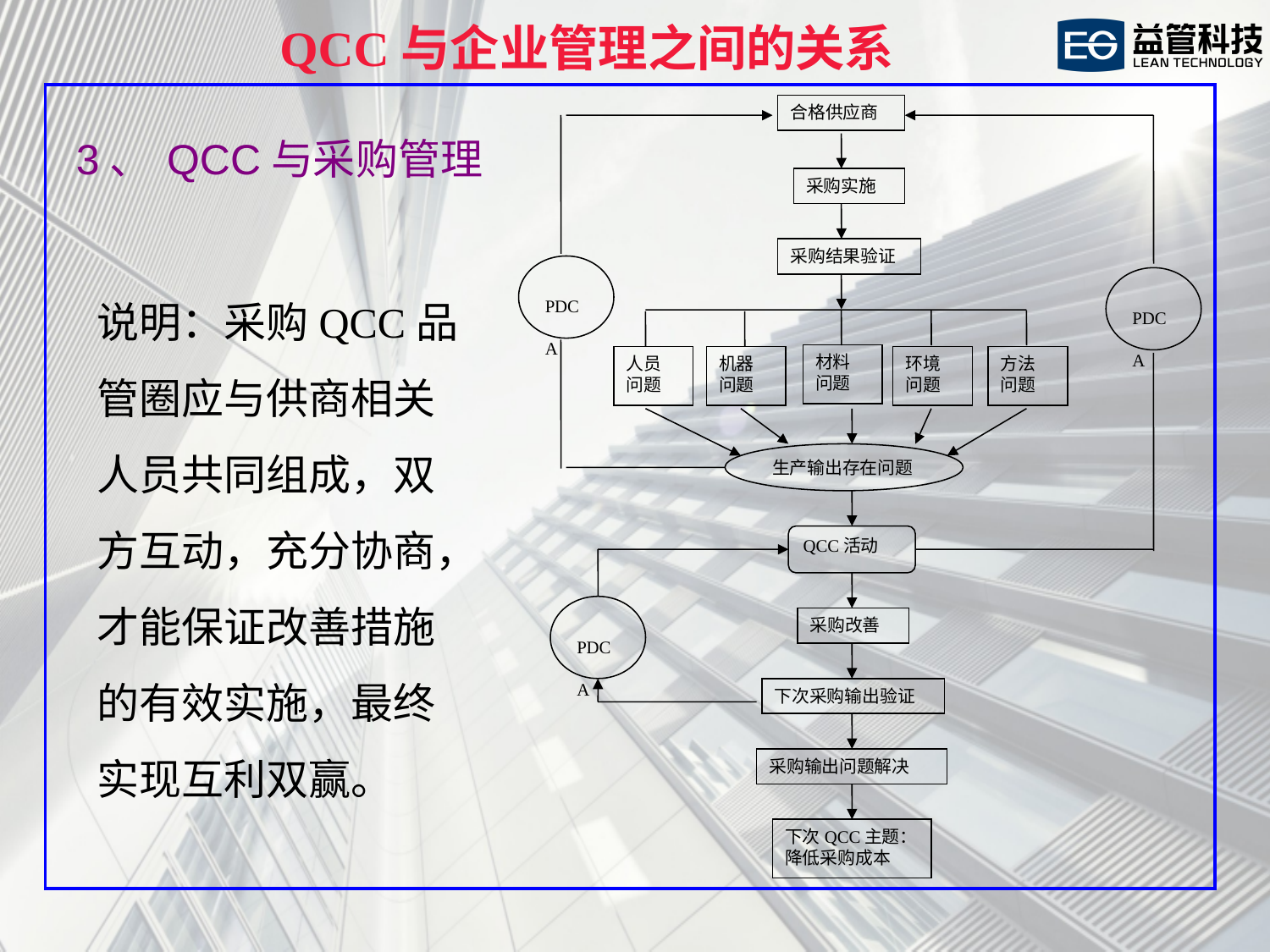

QCC与企业管理之间的关系

合格供应商

采购实施

采购结果验证
PDCA
PDCA

材料
问题
人员
问题
机器
问题
环境
问题
方法
问题

生产输出存在问题

QCC活动

PDCA
采购改善

下次采购输出验证

采购输出问题解决

下次QCC主题：
降低采购成本
3、 QCC与采购管理
说明：采购QCC品管圈应与供商相关人员共同组成，双方互动，充分协商，才能保证改善措施的有效实施，最终实现互利双赢。